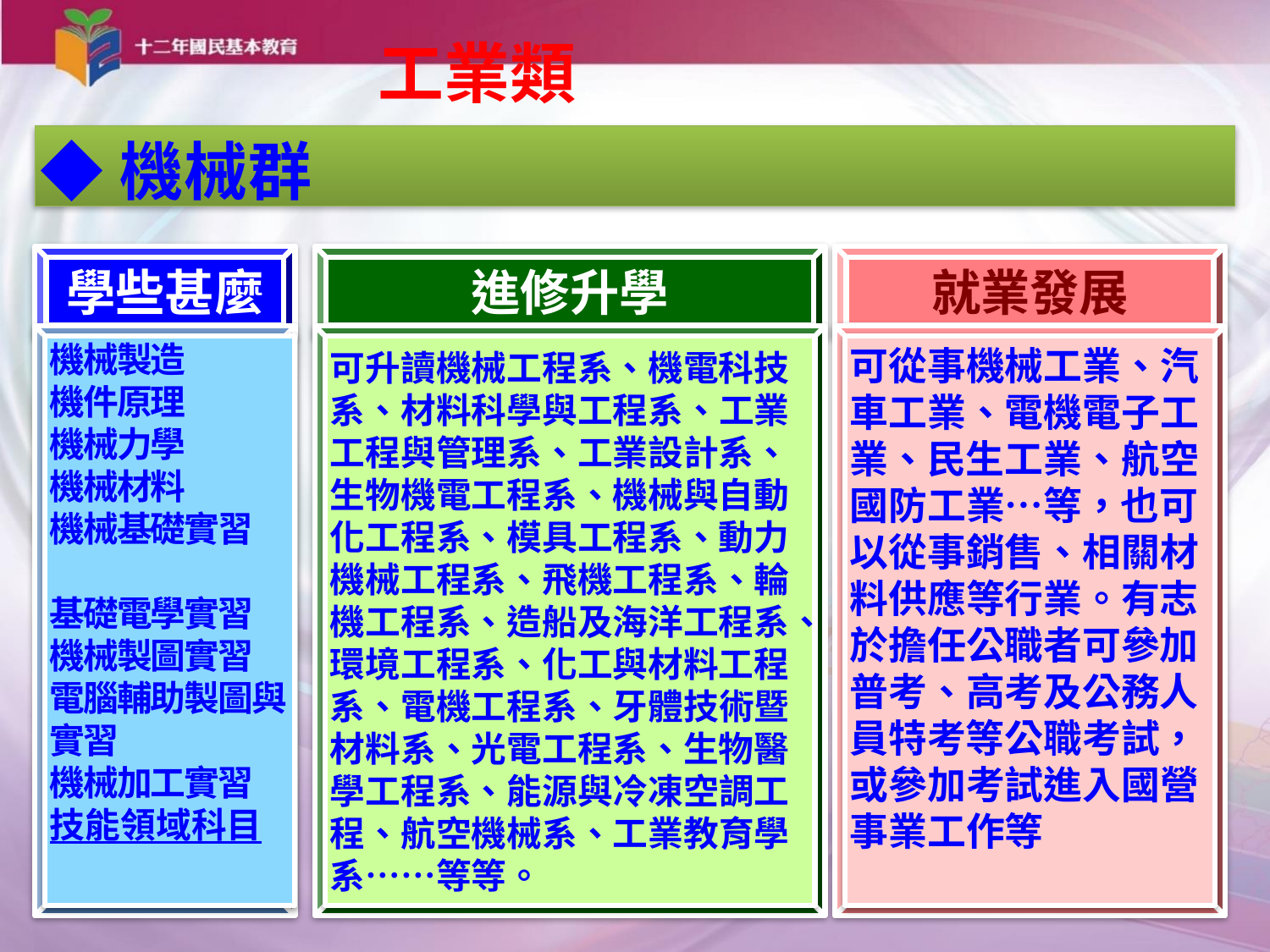

# 工業類
◆機械群
學些甚麼
進修升學
就業發展

機械製造
機件原理
機械力學
機械材料
機械基礎實習

基礎電學實習
機械製圖實習
電腦輔助製圖與實習
機械加工實習
技能領域科目

可升讀機械工程系、機電科技系、材料科學與工程系、工業工程與管理系、工業設計系、生物機電工程系、機械與自動化工程系、模具工程系、動力機械工程系、飛機工程系、輪機工程系、造船及海洋工程系、環境工程系、化工與材料工程系、電機工程系、牙體技術暨材料系、光電工程系、生物醫學工程系、能源與冷凍空調工程、航空機械系、工業教育學系……等等。
可從事機械工業、汽車工業、電機電子工業、民生工業、航空國防工業…等，也可以從事銷售、相關材料供應等行業。有志於擔任公職者可參加普考、高考及公務人員特考等公職考試，或參加考試進入國營事業工作等

163